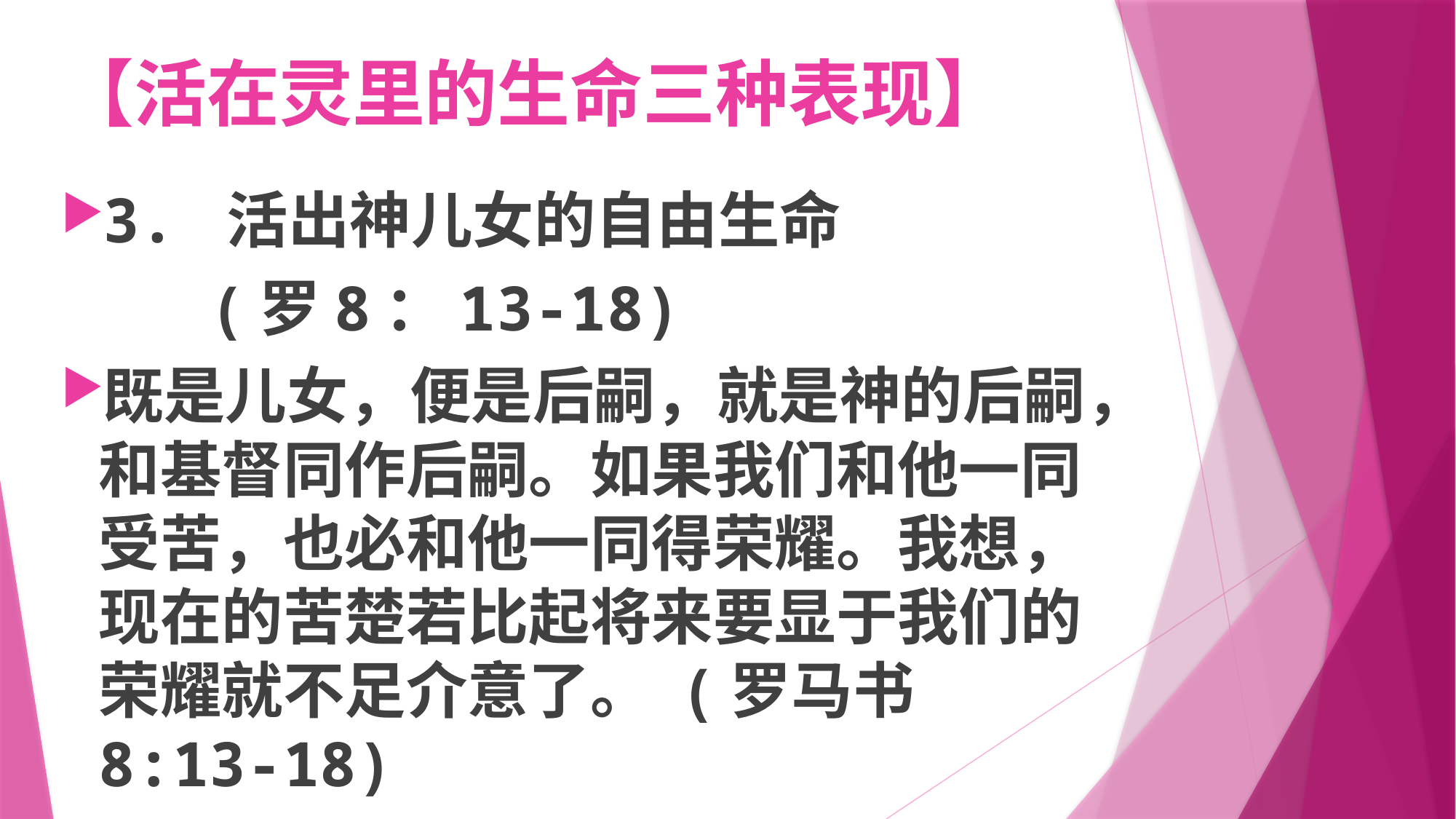

# 【活在灵里的生命三种表现】
3. 活出神儿女的自由生命
    (罗8：13-18)
既是儿女，便是后嗣，就是神的后嗣，和基督同作后嗣。如果我们和他一同受苦，也必和他一同得荣耀。我想，现在的苦楚若比起将来要显于我们的荣耀就不足介意了。 (罗马书 8:13-18)